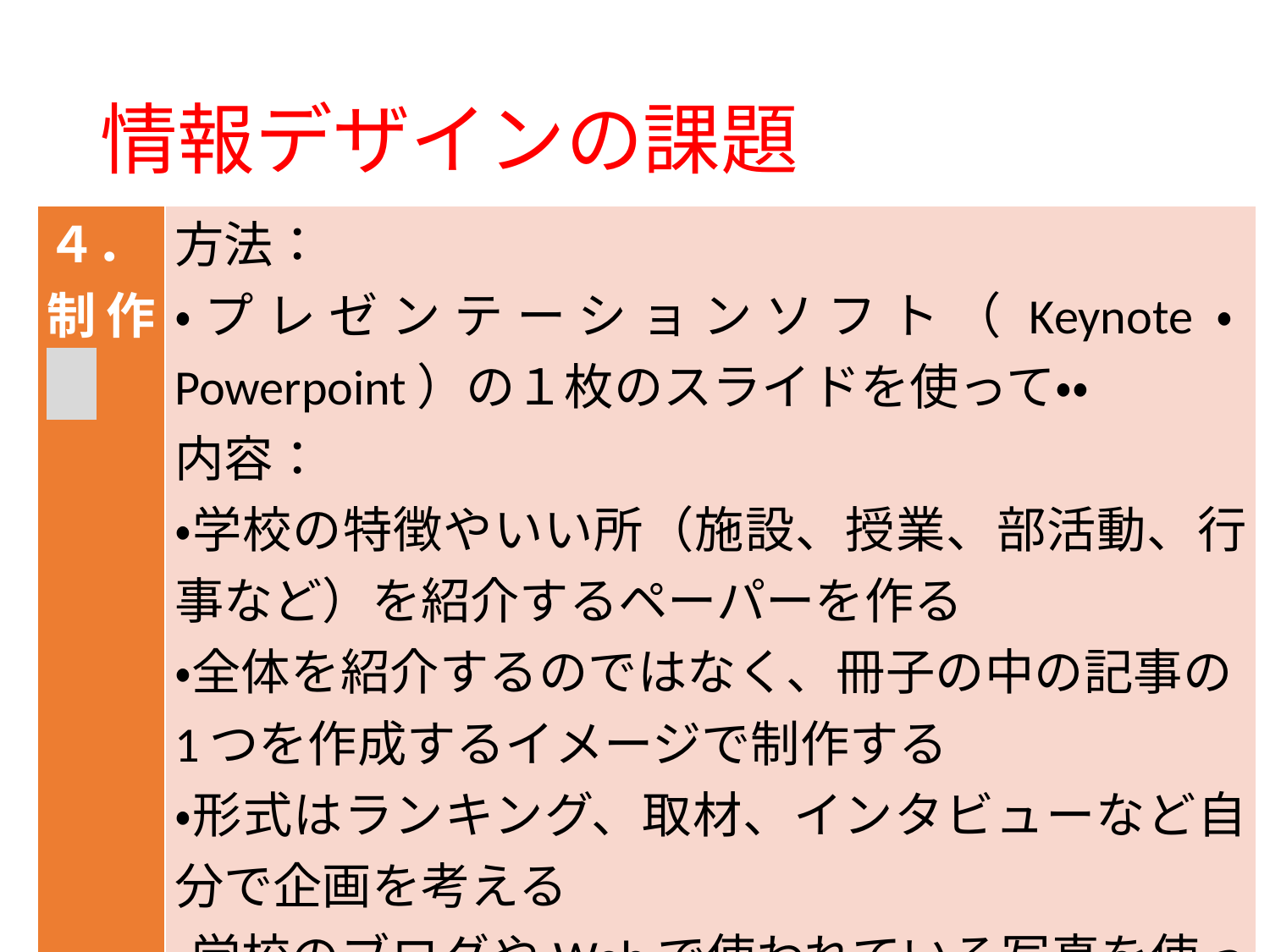

# 情報デザインの課題
| ４． 制作 | 方法： ・プレゼンテーションソフト（Keynote・Powerpoint）の１枚のスライドを使って・・ 内容： ・学校の特徴やいい所（施設、授業、部活動、行事など）を紹介するペーパーを作る ・全体を紹介するのではなく、冊子の中の記事の1つを作成するイメージで制作する ・形式はランキング、取材、インタビューなど自分で企画を考える ・学校のブログやWebで使われている写真を使ってもよい |
| --- | --- |